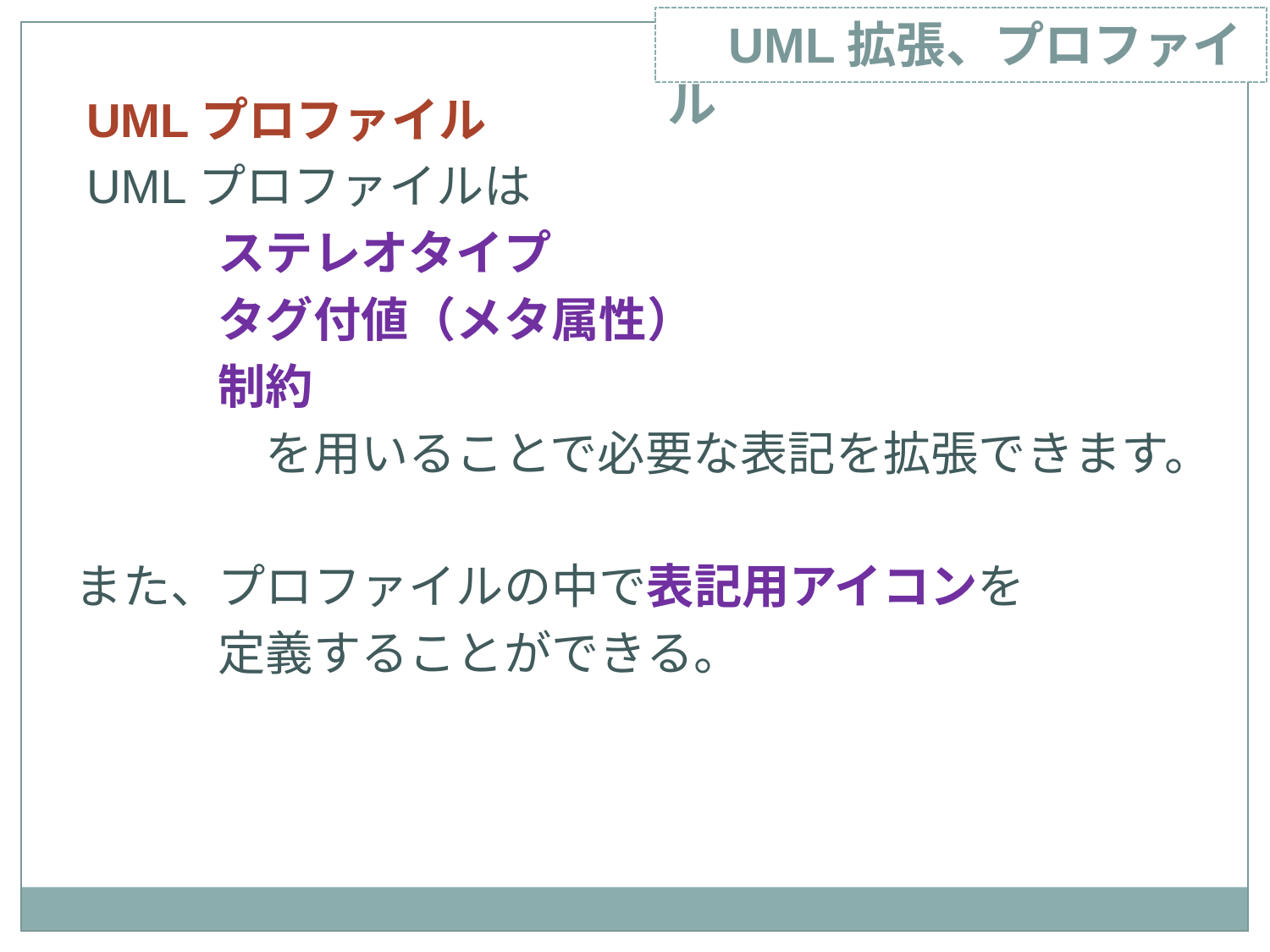

UML拡張、プロファイル
　UMLプロファイル
　UMLプロファイルは
　　　　ステレオタイプ
　　　　タグ付値（メタ属性）
　　　　制約
　　　　　を用いることで必要な表記を拡張できます。

　また、プロファイルの中で表記用アイコンを
　　　　定義することができる。